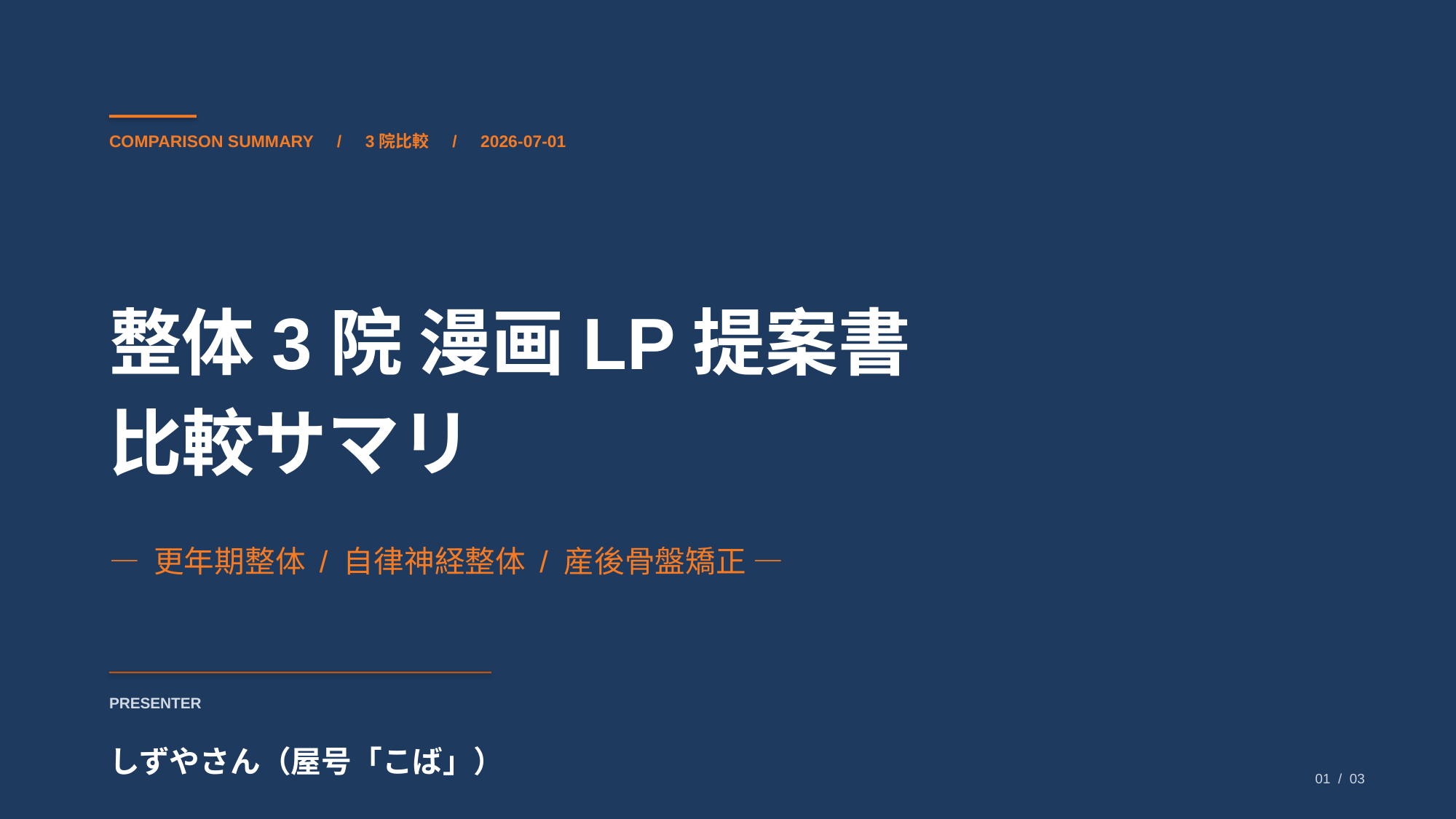

COMPARISON SUMMARY     /     3院比較     /     2026-07-01
整体3院 漫画LP提案書
比較サマリ
— 更年期整体 / 自律神経整体 / 産後骨盤矯正 —

PRESENTER
しずやさん（屋号「こば」）
01  /  03